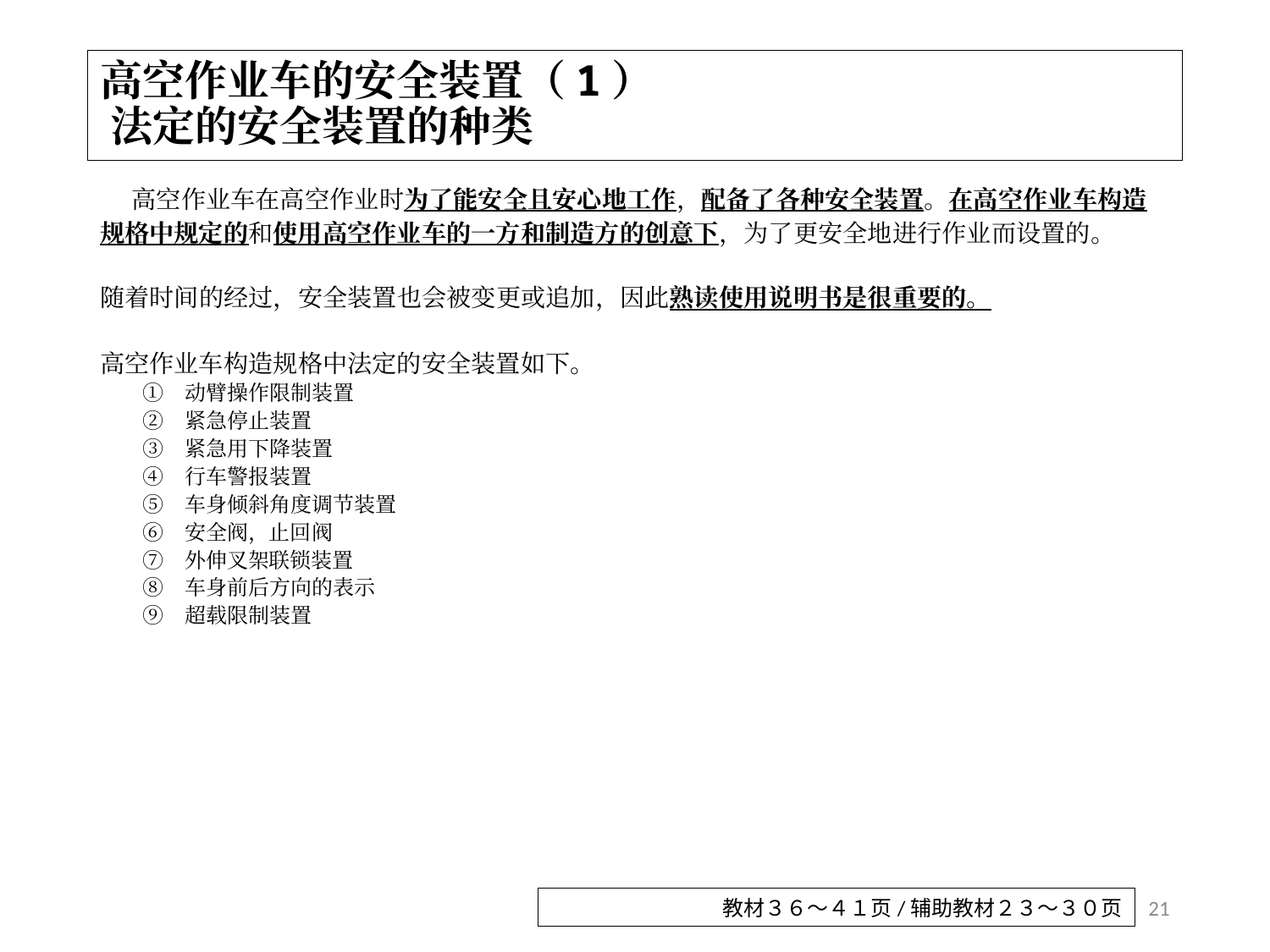

# 高空作业车的安全装置（1） 法定的安全装置的种类
　高空作业车在高空作业时为了能安全且安心地工作，配备了各种安全装置。在高空作业车构造规格中规定的和使用高空作业车的一方和制造方的创意下，为了更安全地进行作业而设置的。

随着时间的经过，安全装置也会被变更或追加，因此熟读使用说明书是很重要的。

高空作业车构造规格中法定的安全装置如下。
　　①　动臂操作限制装置
　　②　紧急停止装置
　　③　紧急用下降装置
　　④　行车警报装置
　　⑤　车身倾斜角度调节装置
　　⑥　安全阀，止回阀
　　⑦　外伸叉架联锁装置
　　⑧　车身前后方向的表示
　　⑨　超载限制装置

21
教材３６～４１页/辅助教材２３～３０页